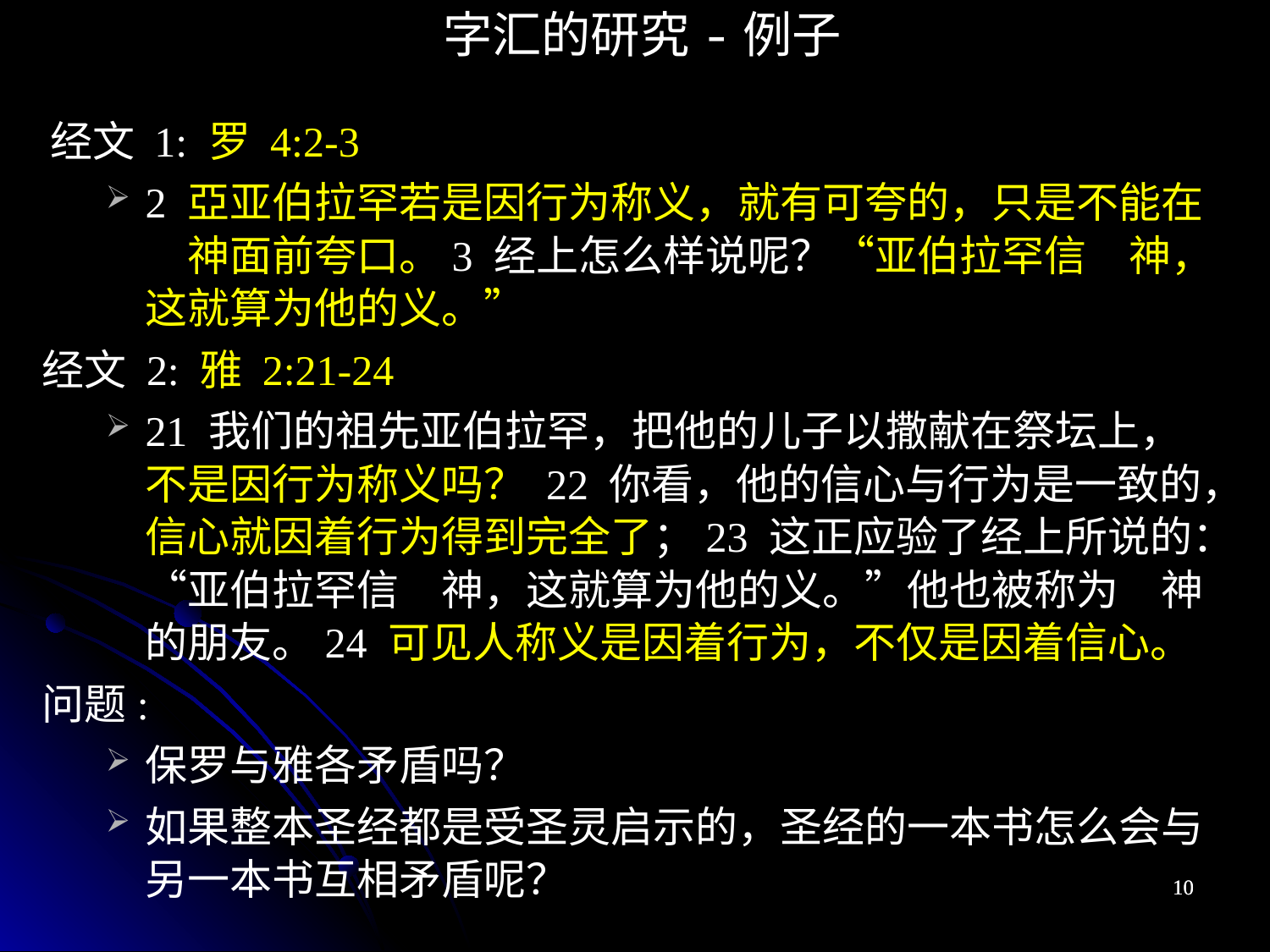

字汇的研究-例子
经文 1: 罗 4:2-3
2 亞亚伯拉罕若是因行为称义，就有可夸的，只是不能在　神面前夸口。3 经上怎么样说呢？“亚伯拉罕信　神，这就算为他的义。”
经文 2: 雅 2:21-24
21 我们的祖先亚伯拉罕，把他的儿子以撒献在祭坛上，不是因行为称义吗？ 22 你看，他的信心与行为是一致的，信心就因着行为得到完全了；23 这正应验了经上所说的：“亚伯拉罕信　神，这就算为他的义。”他也被称为　神的朋友。24 可见人称义是因着行为，不仅是因着信心。
问题:
保罗与雅各矛盾吗？
如果整本圣经都是受圣灵启示的，圣经的一本书怎么会与另一本书互相矛盾呢？
10
10